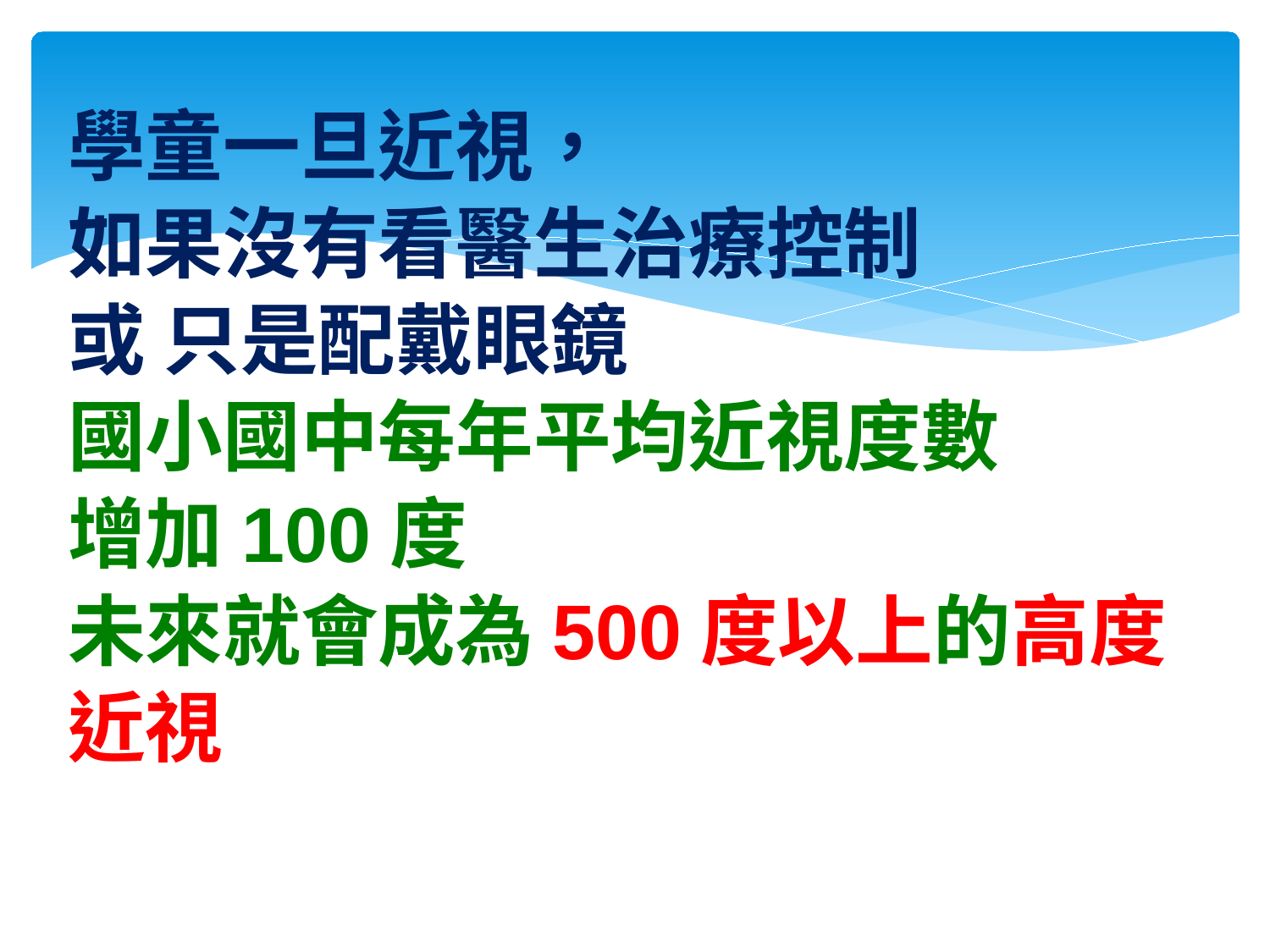

# 學童一旦近視， 如果沒有看醫生治療控制 或 只是配戴眼鏡 國小國中每年平均近視度數 增加100度 未來就會成為500度以上的高度近視